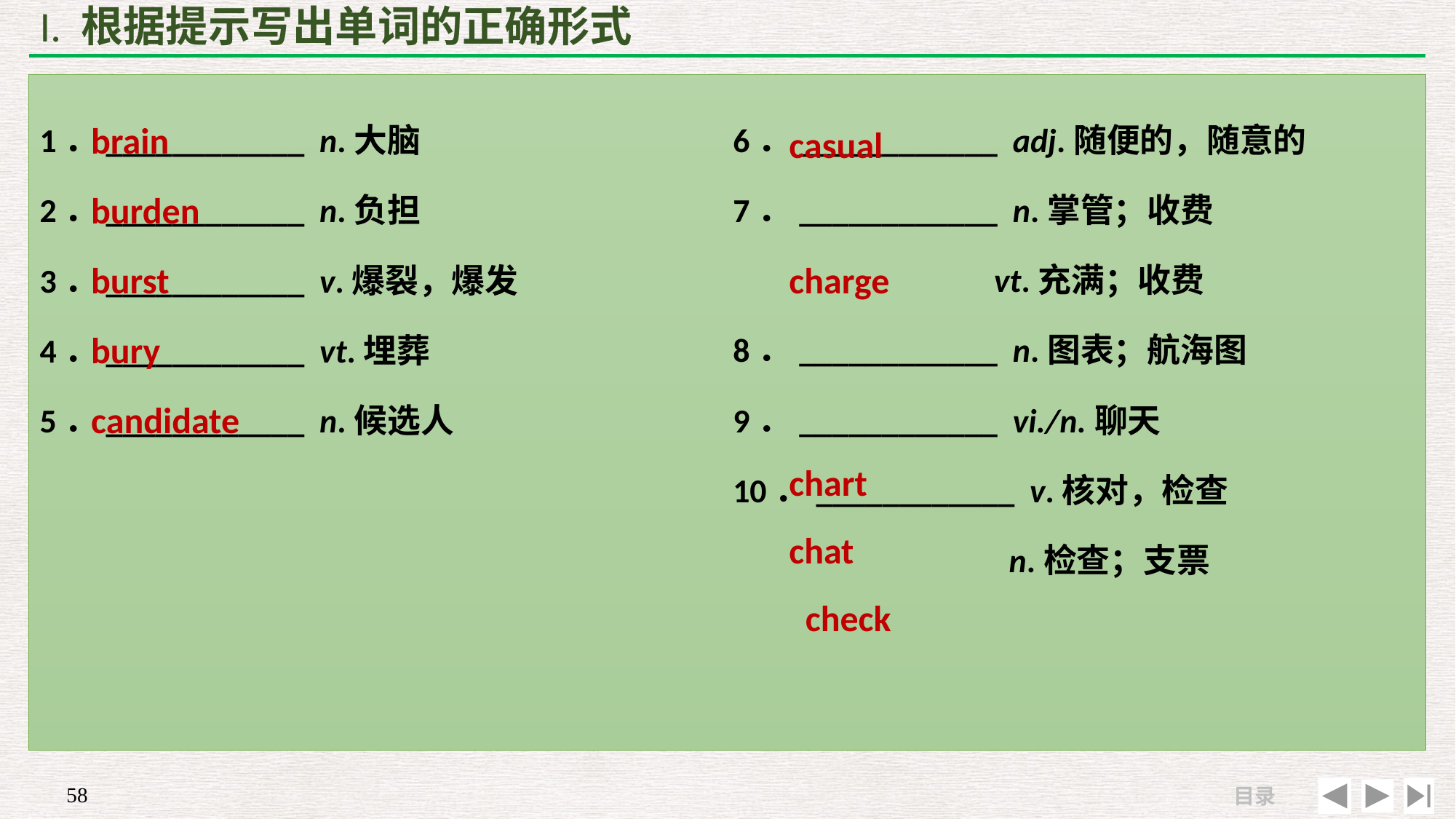

# I. 根据提示写出单词的正确形式

brain
burden
burst
bury
candidate
casual
charge

chart
chat
  check
1．____________  n.大脑
2．____________  n.负担
3．____________  v.爆裂，爆发
4．____________  vt.埋葬
5．____________  n.候选人
6．____________  adj.随便的，随意的
7．____________  n.掌管；收费
                                   vt.充满；收费
8．____________  n.图表；航海图
9．____________  vi./n.聊天
10．____________  v.核对，检查
                                     n.检查；支票